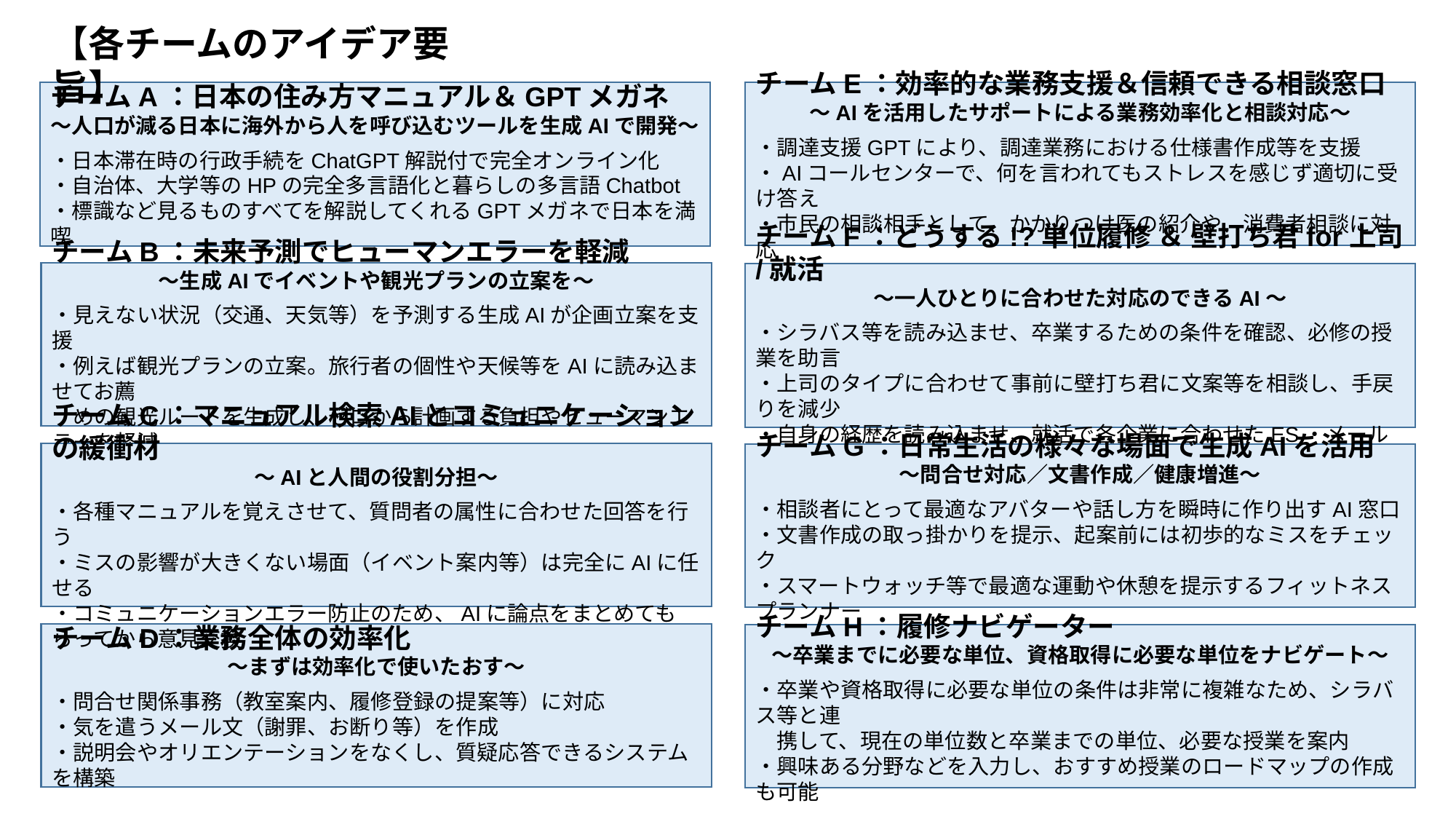

【各チームのアイデア要旨】
チームE：効率的な業務支援＆信頼できる相談窓口
～AIを活用したサポートによる業務効率化と相談対応～
・調達支援GPTにより、調達業務における仕様書作成等を支援
・AIコールセンターで、何を言われてもストレスを感じず適切に受け答え
・市民の相談相手として、かかりつけ医の紹介​や、消費者相談に対応
チームA：日本の住み方マニュアル＆GPTメガネ
～人口が減る日本に海外から人を呼び込むツールを生成AIで開発～
・日本滞在時の行政手続をChatGPT解説付で完全オンライン化
・自治体、大学等のHPの完全多言語化と暮らしの多言語Chatbot
・標識など見るものすべてを解説してくれるGPTメガネで日本を満喫
チームB：未来予測でヒューマンエラーを軽減
～生成AIでイベントや観光プランの立案を～
・見えない状況（交通、天気等）を予測する生成AIが企画立案を支援
・例えば観光プランの立案。旅行者の個性や天候等をAIに読み込ませてお薦
　めの観光ルートを生成し、ゼロから計画する負担やヒューマンエラーを軽減
チームF：どうする!?単位履修 ＆ 壁打ち君for上司/就活
～一人ひとりに合わせた対応のできるAI～
・シラバス等を読み込ませ、卒業するための条件を確認、必修の授業を助言
・上司のタイプに合わせて事前に壁打ち君に文案等を相談し、手戻りを減少
・自身の経歴を読み込ませ、就活で各企業に合わせたES・メール文を出力
チームC：マニュアル検索AIとコミュニケーションの緩衝材
～AIと人間の役割分担～
・各種マニュアルを覚えさせて、質問者の属性に合わせた回答を行う
・ミスの影響が大きくない場面（イベント案内等）は完全にAIに任せる
・コミュニケーションエラー防止のため、AIに論点をまとめてもらってから意見交換
チームG：日常生活の様々な場面で生成AIを活用
～問合せ対応／文書作成／健康増進～
・相談者にとって最適なアバターや話し方を瞬時に作り出すAI窓口
・文書作成の取っ掛かりを提示、起案前には初歩的なミスをチェック
・スマートウォッチ等で最適な運動や休憩を提示するフィットネスプランナー
チームD：業務全体の効率化
～まずは効率化で使いたおす～
・問合せ関係事務（教室案内、履修登録の提案等）に対応
・気を遣うメール文（謝罪、お断り等）を作成
・説明会やオリエンテーションをなくし、質疑応答できるシステムを構築
チームH：履修ナビゲーター
～卒業までに必要な単位、資格取得に必要な単位をナビゲート～
・卒業や資格取得に必要な単位の条件は非常に複雑なため、シラバス等と連
　携して、現在の単位数と卒業までの単位、必要な授業を案内
・興味ある分野などを入力し、おすすめ授業のロードマップの作成も可能